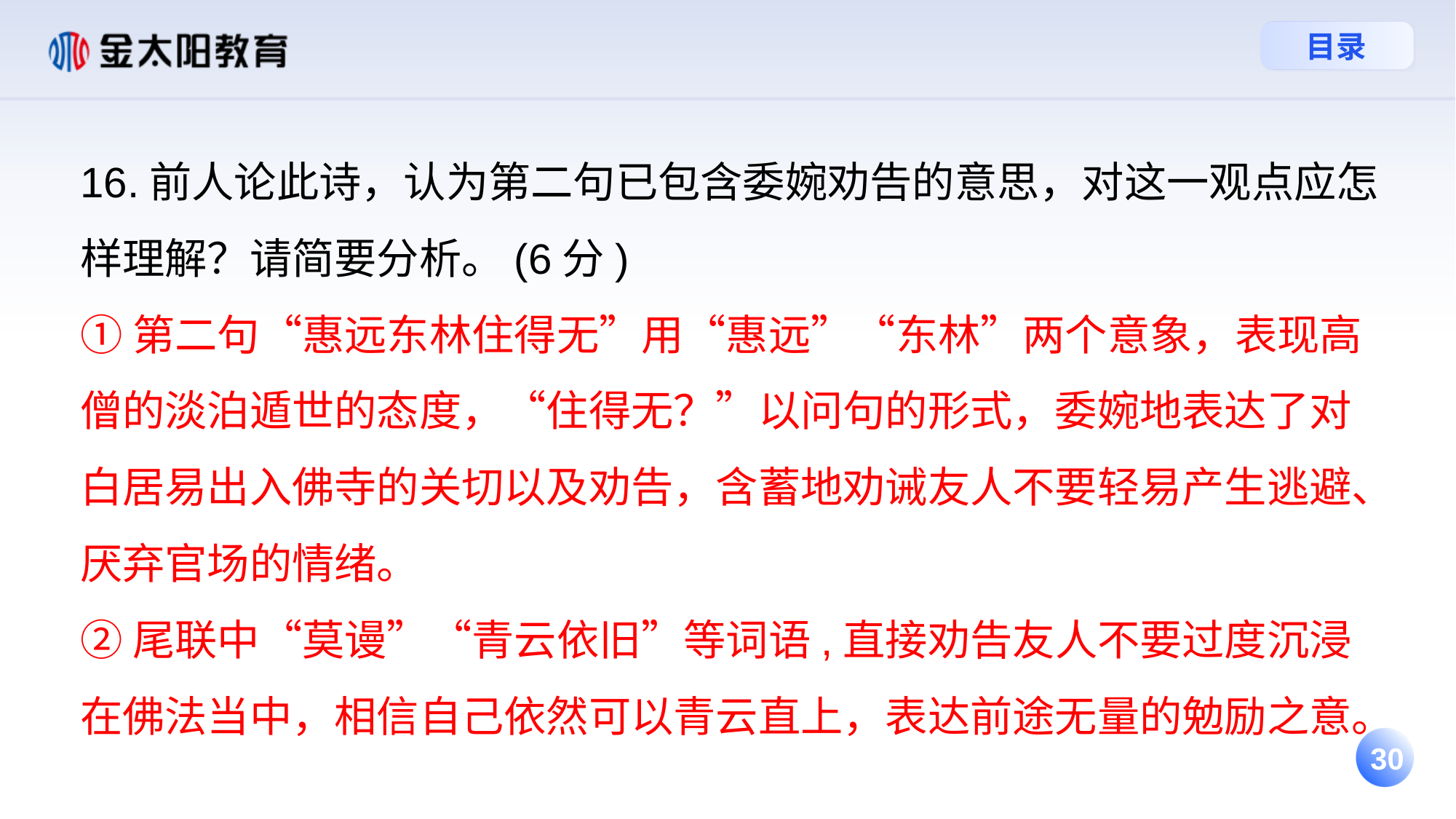

16.前人论此诗，认为第二句已包含委婉劝告的意思，对这一观点应怎样理解？请简要分析。(6分)
①第二句“惠远东林住得无”用“惠远”“东林”两个意象，表现高僧的淡泊遁世的态度，“住得无？”以问句的形式，委婉地表达了对白居易出入佛寺的关切以及劝告，含蓄地劝诫友人不要轻易产生逃避、厌弃官场的情绪。
②尾联中“莫谩”“青云依旧”等词语,直接劝告友人不要过度沉浸在佛法当中，相信自己依然可以青云直上，表达前途无量的勉励之意。